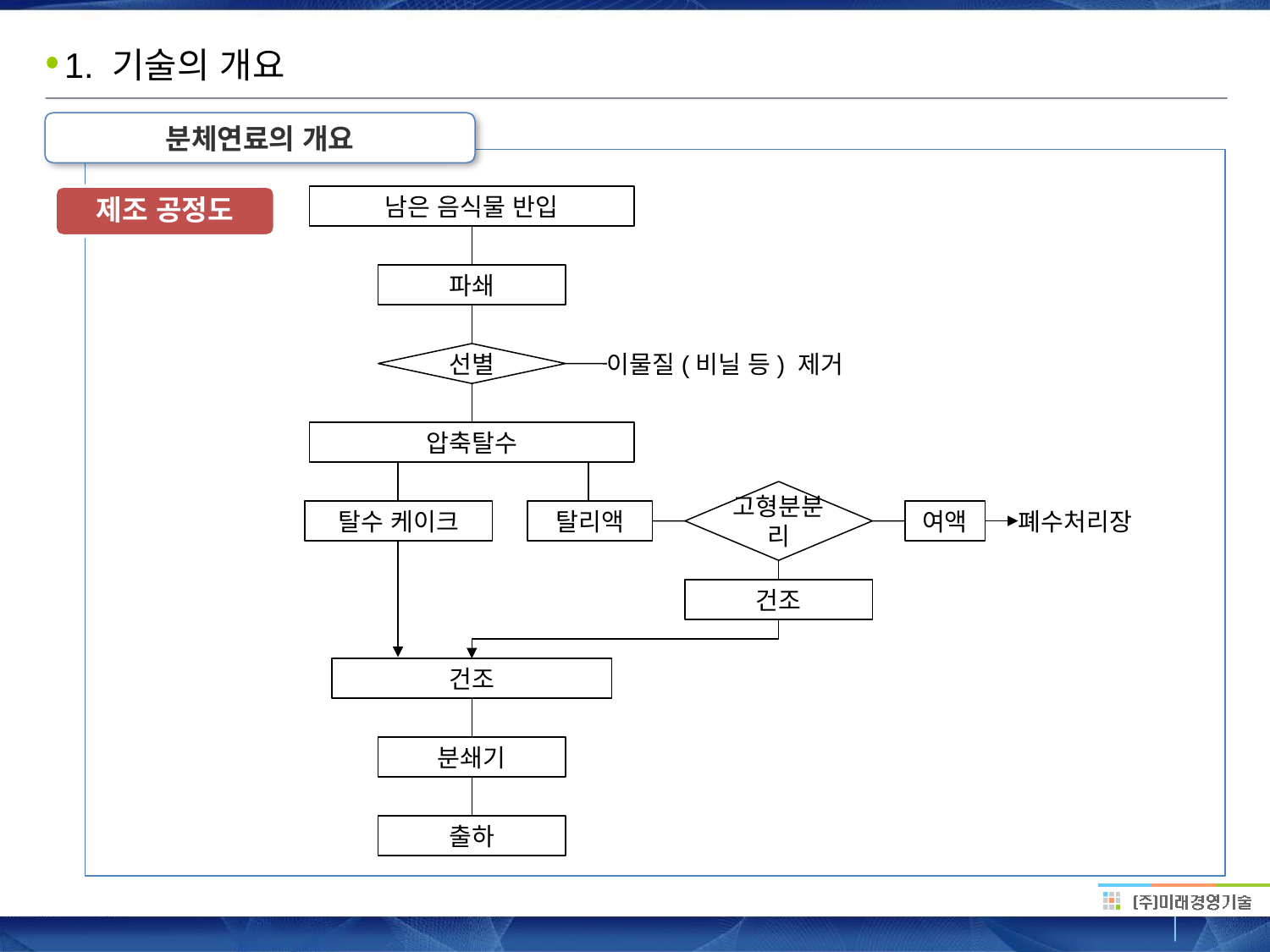

# 1. 기술의 개요
분체연료의 개요

제조 공정도
남은 음식물 반입
파쇄
선별
이물질(비닐 등) 제거
압축탈수
고형분분리
탈수 케이크
탈리액
여액
폐수처리장
건조
건조
분쇄기
출하